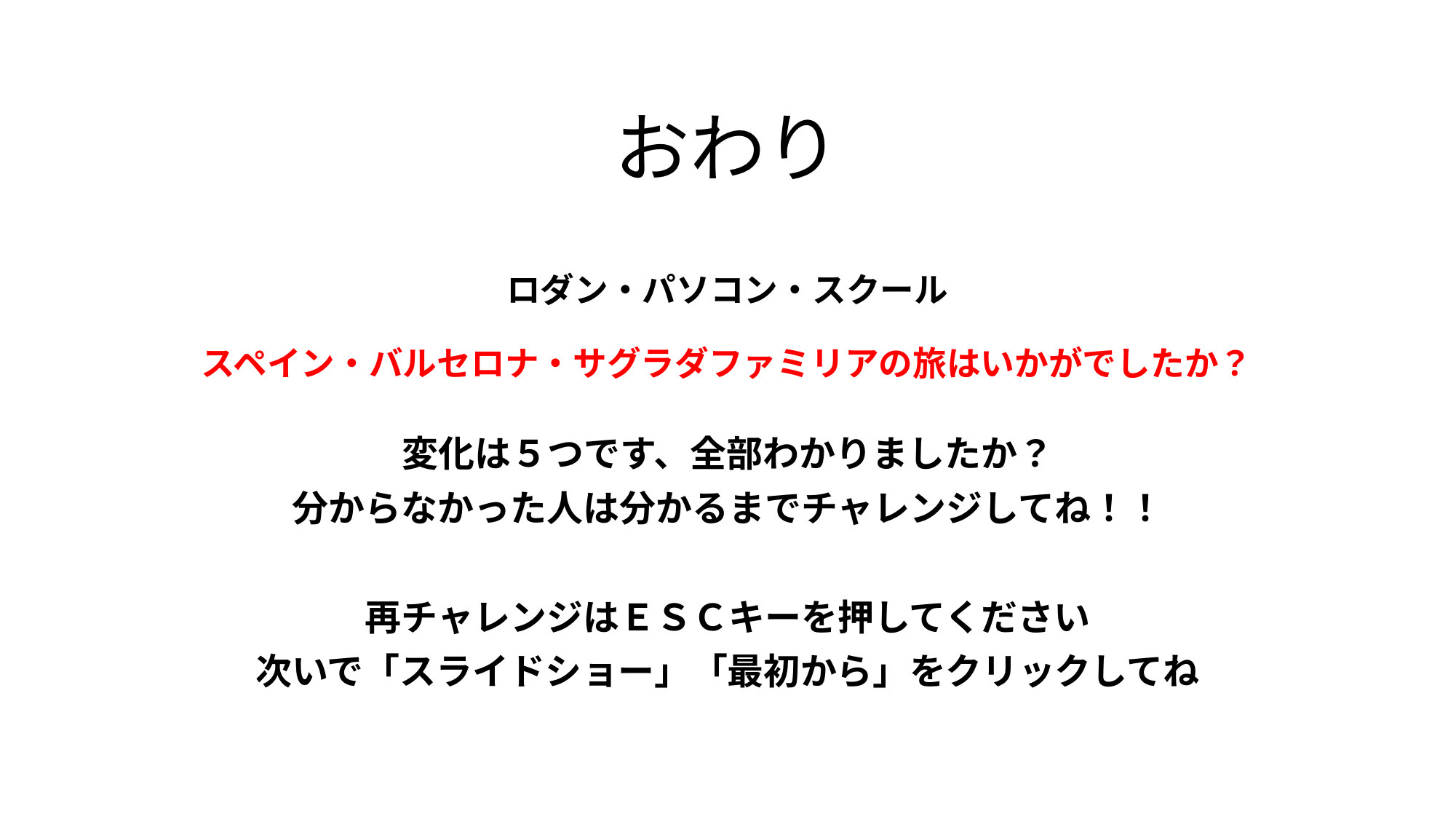

# おわり ロダン・パソコン・スクール スペイン・バルセロナ・サグラダファミリアの旅はいかがでしたか？
変化は５つです、全部わかりましたか？
分からなかった人は分かるまでチャレンジしてね！！

再チャレンジはＥＳＣキーを押してください
次いで「スライドショー」「最初から」をクリックしてね